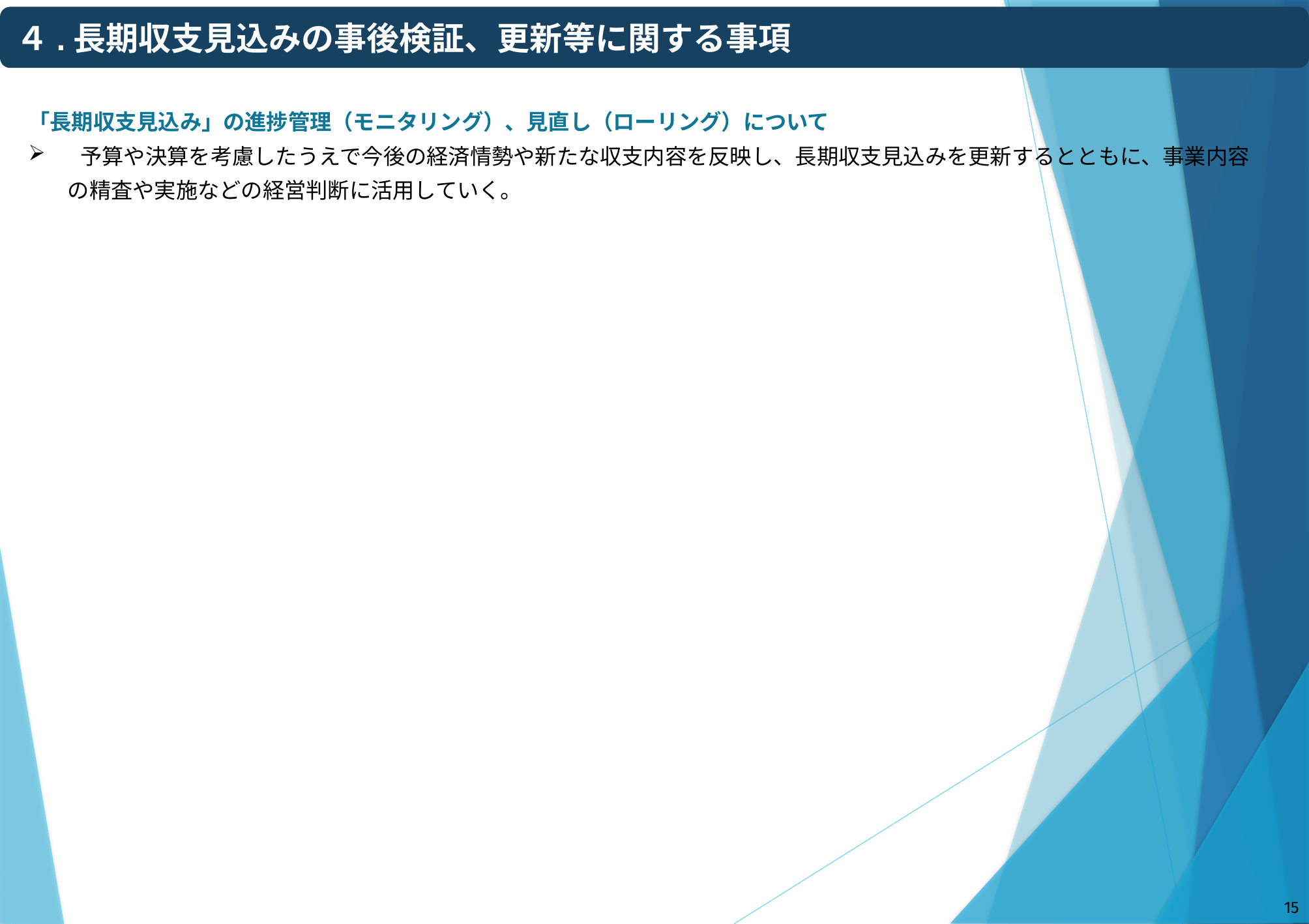

４.長期収支見込みの事後検証、更新等に関する事項
「長期収支見込み」の進捗管理（モニタリング）、見直し（ローリング）について
　予算や決算を考慮したうえで今後の経済情勢や新たな収支内容を反映し、長期収支見込みを更新するとともに、事業内容
       の精査や実施などの経営判断に活用していく。
15